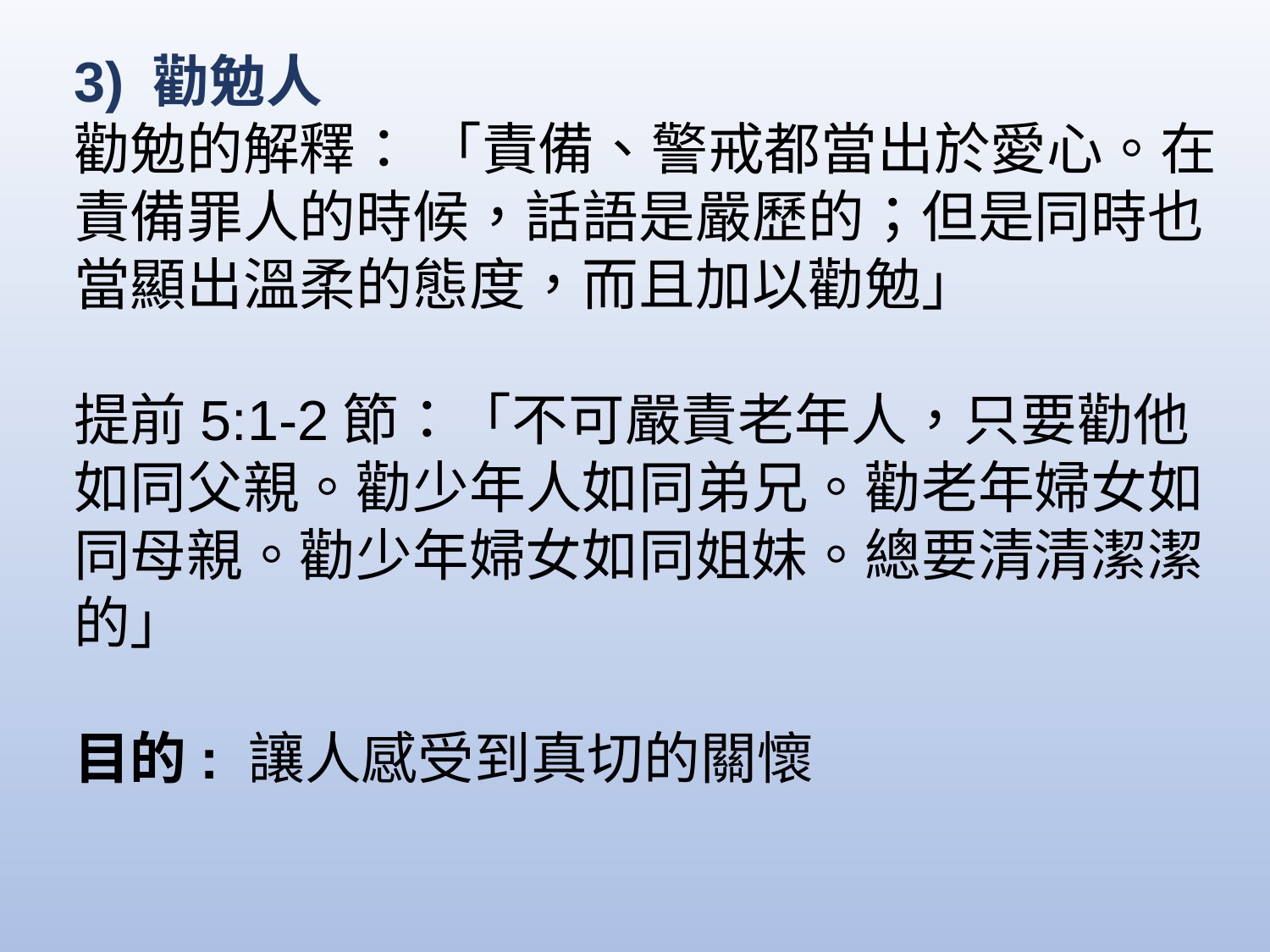

3) 勸勉人
勸勉的解釋： 「責備、警戒都當出於愛心。在責備罪人的時候，話語是嚴歷的；但是同時也當顯出溫柔的態度，而且加以勸勉」

提前5:1-2節：「不可嚴責老年人，只要勸他如同父親。勸少年人如同弟兄。勸老年婦女如同母親。勸少年婦女如同姐妹。總要清清潔潔的」
目的: 讓人感受到真切的關懷